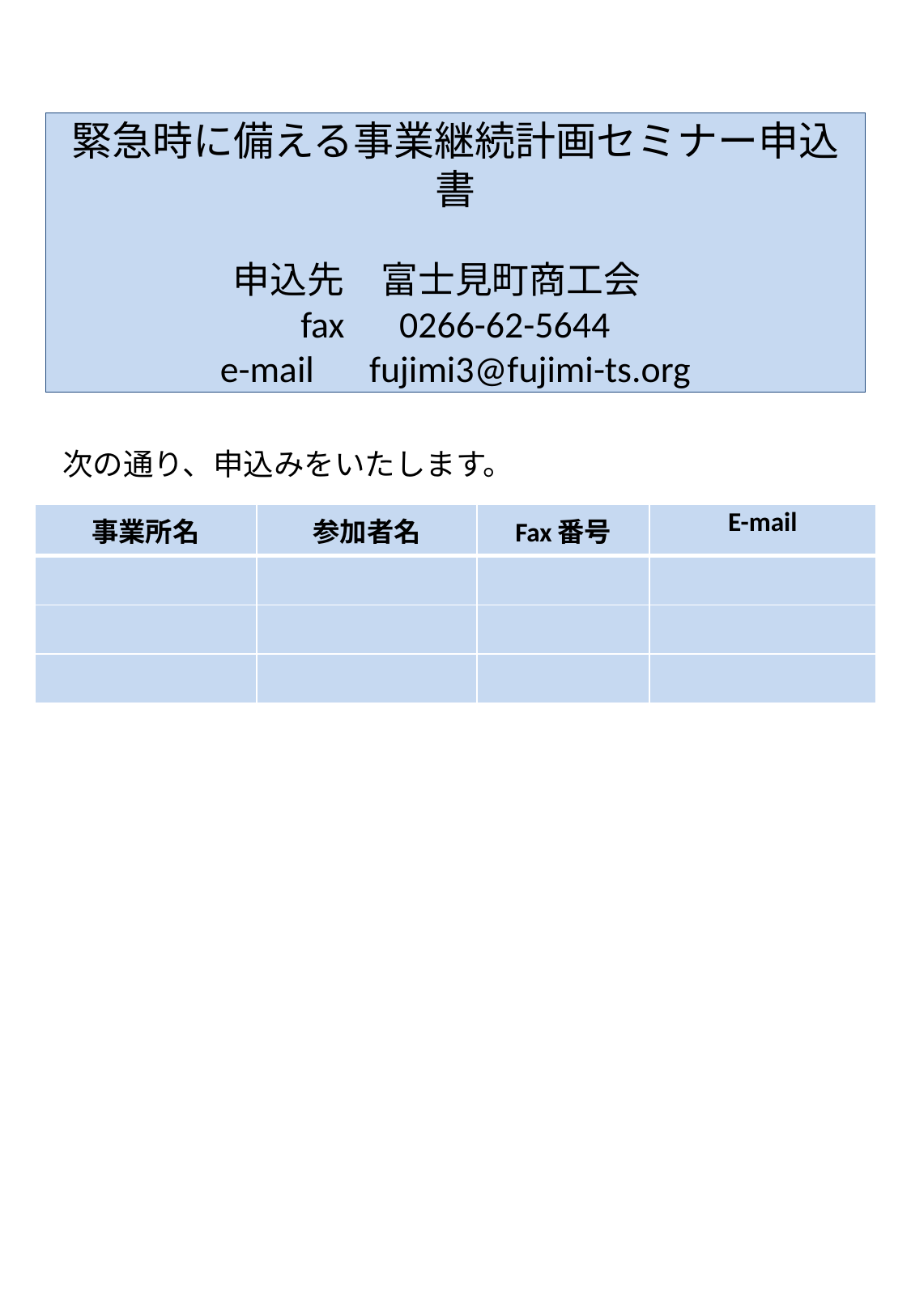

# 緊急時に備える事業継続計画セミナー申込書 申込先　富士見町商工会　 fax　0266-62-5644 e-mail　fujimi3@fujimi-ts.org
次の通り、申込みをいたします。
| 事業所名 | 参加者名 | Fax番号 | E-mail |
| --- | --- | --- | --- |
|  |  |  |  |
|  |  |  |  |
|  |  |  |  |